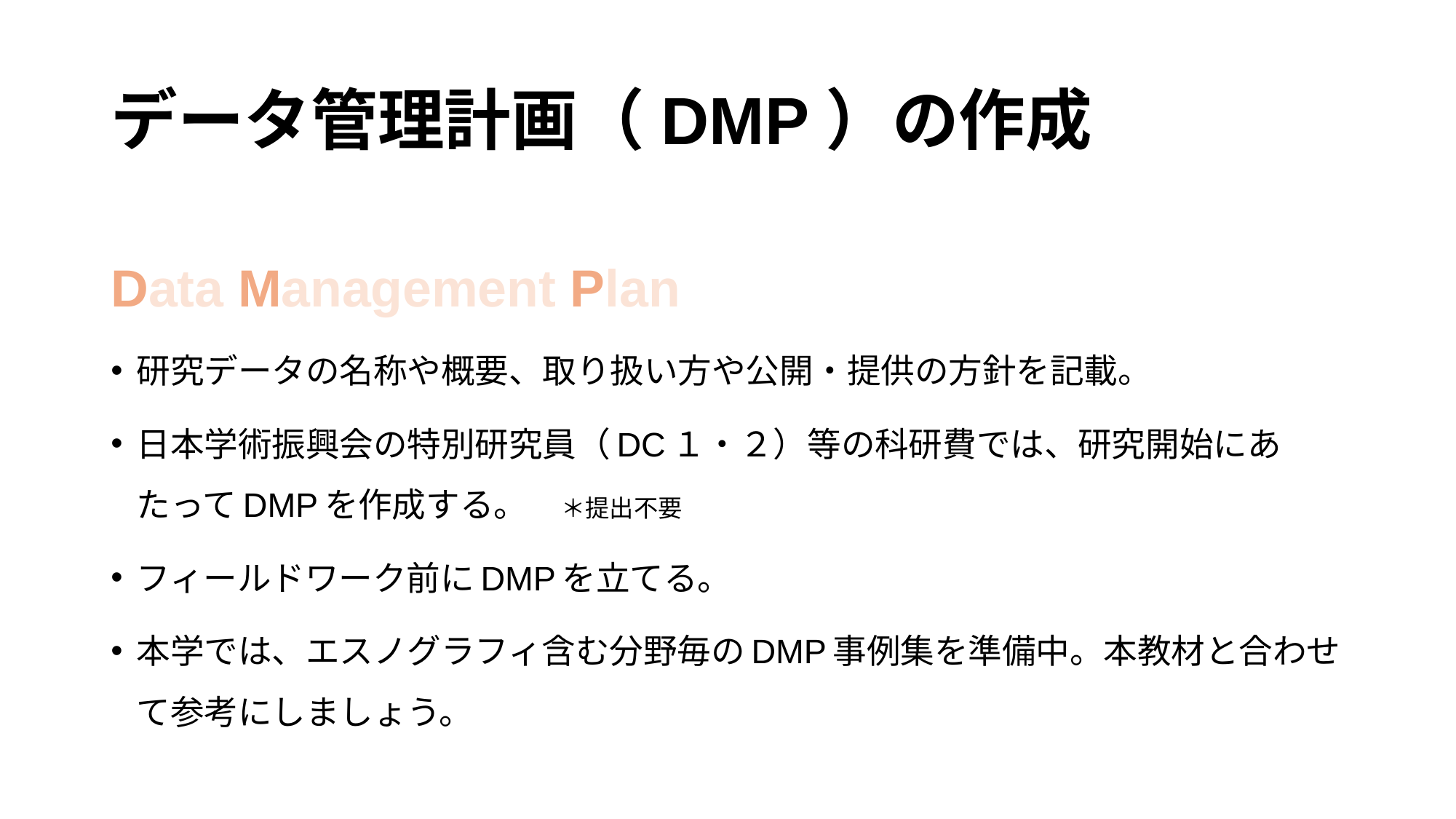

# データ管理計画（DMP）の作成
Data Management Plan
研究データの名称や概要、取り扱い方や公開・提供の方針を記載。
日本学術振興会の特別研究員（DC１・２）等の科研費では、研究開始にあたってDMPを作成する。　＊提出不要
フィールドワーク前にDMPを立てる。
本学では、エスノグラフィ含む分野毎のDMP事例集を準備中。本教材と合わせて参考にしましょう。